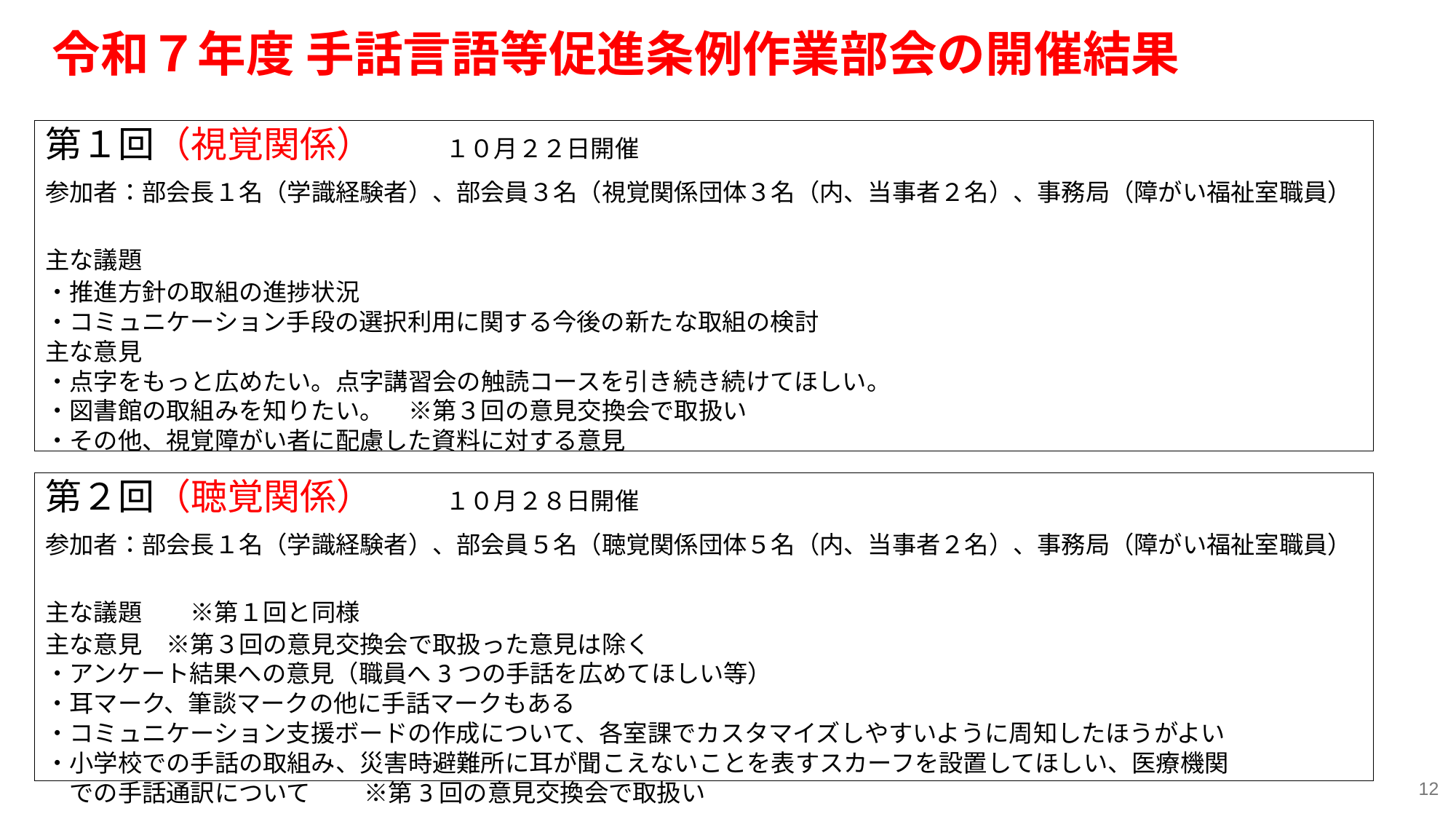

令和７年度 手話言語等促進条例作業部会の開催結果
第１回（視覚関係）　　１０月２２日開催
参加者：部会長１名（学識経験者）、部会員３名（視覚関係団体３名（内、当事者２名）、事務局（障がい福祉室職員）
主な議題
・推進方針の取組の進捗状況
・コミュニケーション手段の選択利用に関する今後の新たな取組の検討
主な意見
・点字をもっと広めたい。点字講習会の触読コースを引き続き続けてほしい。
・図書館の取組みを知りたい。　※第３回の意見交換会で取扱い
・その他、視覚障がい者に配慮した資料に対する意見
第２回（聴覚関係）　　１０月２８日開催
参加者：部会長１名（学識経験者）、部会員５名（聴覚関係団体５名（内、当事者２名）、事務局（障がい福祉室職員）
主な議題　　※第１回と同様
主な意見　※第３回の意見交換会で取扱った意見は除く
・アンケート結果への意見（職員へ3つの手話を広めてほしい等）
・耳マーク、筆談マークの他に手話マークもある
・コミュニケーション支援ボードの作成について、各室課でカスタマイズしやすいように周知したほうがよい
・小学校での手話の取組み、災害時避難所に耳が聞こえないことを表すスカーフを設置してほしい、医療機関
　での手話通訳について　　 ※第3回の意見交換会で取扱い

12